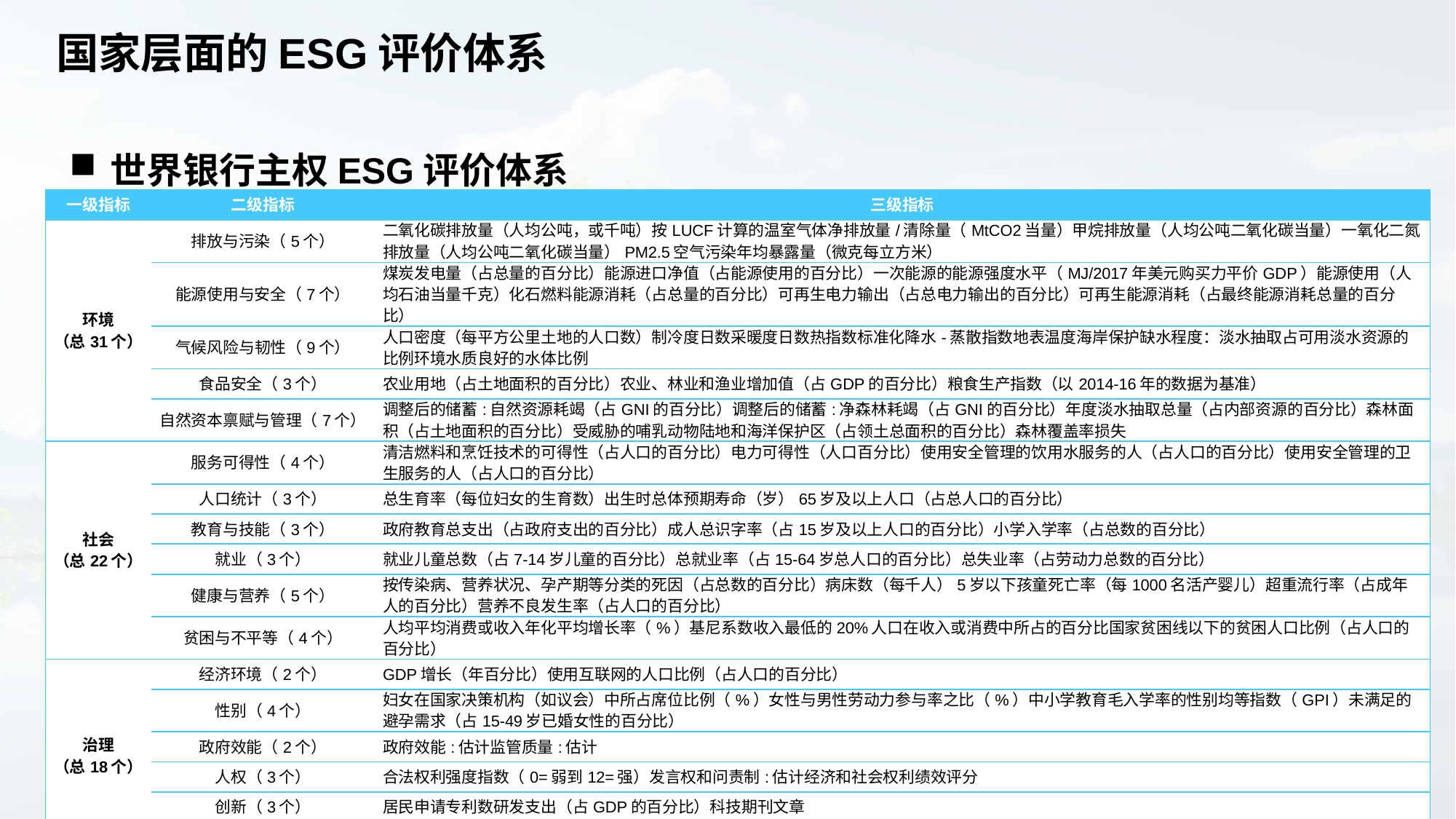

# 国家层面的ESG评价体系
世界银行主权ESG评价体系
| 一级指标 | 二级指标 | 三级指标 |
| --- | --- | --- |
| 环境 （总31个） | 排放与污染（5个） | 二氧化碳排放量（人均公吨，或千吨）按LUCF计算的温室气体净排放量/清除量（MtCO2当量）甲烷排放量（人均公吨二氧化碳当量）一氧化二氮排放量（人均公吨二氧化碳当量）PM2.5空气污染年均暴露量（微克每立方米） |
|  | 能源使用与安全（7个） | 煤炭发电量（占总量的百分比）能源进口净值（占能源使用的百分比）一次能源的能源强度水平（MJ/2017年美元购买力平价GDP）能源使用（人均石油当量千克）化石燃料能源消耗（占总量的百分比）可再生电力输出（占总电力输出的百分比）可再生能源消耗（占最终能源消耗总量的百分比） |
|  | 气候风险与韧性（9个） | 人口密度（每平方公里土地的人口数）制冷度日数采暖度日数热指数标准化降水-蒸散指数地表温度海岸保护缺水程度：淡水抽取占可用淡水资源的比例环境水质良好的水体比例 |
|  | 食品安全（3个） | 农业用地（占土地面积的百分比）农业、林业和渔业增加值（占GDP的百分比）粮食生产指数（以2014-16年的数据为基准） |
|  | 自然资本禀赋与管理（7个） | 调整后的储蓄:自然资源耗竭（占GNI的百分比）调整后的储蓄:净森林耗竭（占GNI的百分比）年度淡水抽取总量（占内部资源的百分比）森林面积（占土地面积的百分比）受威胁的哺乳动物陆地和海洋保护区（占领土总面积的百分比）森林覆盖率损失 |
| 社会 （总22个） | 服务可得性（4个） | 清洁燃料和烹饪技术的可得性（占人口的百分比）电力可得性（人口百分比）使用安全管理的饮用水服务的人（占人口的百分比）使用安全管理的卫生服务的人（占人口的百分比） |
|  | 人口统计（3个） | 总生育率（每位妇女的生育数）出生时总体预期寿命（岁）65岁及以上人口（占总人口的百分比） |
|  | 教育与技能（3个） | 政府教育总支出（占政府支出的百分比）成人总识字率（占15岁及以上人口的百分比）小学入学率（占总数的百分比） |
|  | 就业（3个） | 就业儿童总数（占7-14岁儿童的百分比）总就业率（占15-64岁总人口的百分比）总失业率（占劳动力总数的百分比） |
|  | 健康与营养（5个） | 按传染病、营养状况、孕产期等分类的死因（占总数的百分比）病床数（每千人）5岁以下孩童死亡率（每1000名活产婴儿）超重流行率（占成年人的百分比）营养不良发生率（占人口的百分比） |
|  | 贫困与不平等（4个） | 人均平均消费或收入年化平均增长率（%）基尼系数收入最低的20%人口在收入或消费中所占的百分比国家贫困线以下的贫困人口比例（占人口的百分比） |
| 治理 （总18个） | 经济环境（2个） | GDP增长（年百分比）使用互联网的人口比例（占人口的百分比） |
|  | 性别（4个） | 妇女在国家决策机构（如议会）中所占席位比例（%）女性与男性劳动力参与率之比（%）中小学教育毛入学率的性别均等指数（GPI）未满足的避孕需求（占15-49岁已婚女性的百分比） |
|  | 政府效能（2个） | 政府效能:估计监管质量:估计 |
|  | 人权（3个） | 合法权利强度指数（0=弱到12=强）发言权和问责制:估计经济和社会权利绩效评分 |
|  | 创新（3个） | 居民申请专利数研发支出（占GDP的百分比）科技期刊文章 |
|  | 稳定与法治（4个） | 腐败控制:估计净迁移政治稳定、无暴力/恐怖主义:估计法治:估计 |